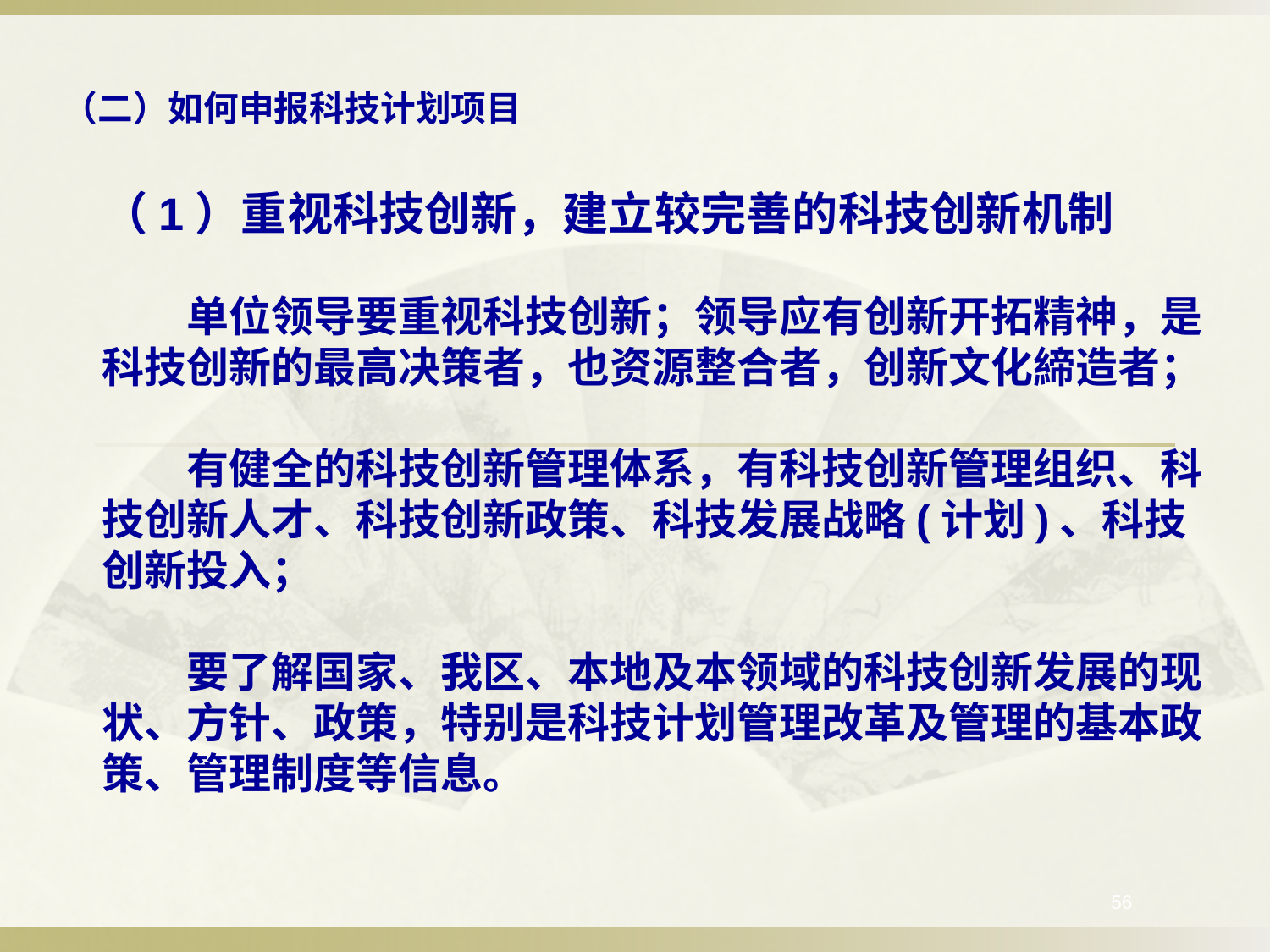

# （二）如何申报科技计划项目

（1）重视科技创新，建立较完善的科技创新机制

　　单位领导要重视科技创新；领导应有创新开拓精神，是科技创新的最高决策者，也资源整合者，创新文化締造者；

　　有健全的科技创新管理体系，有科技创新管理组织、科技创新人才、科技创新政策、科技发展战略(计划)、科技创新投入；

　　要了解国家、我区、本地及本领域的科技创新发展的现状、方针、政策，特别是科技计划管理改革及管理的基本政策、管理制度等信息。

56